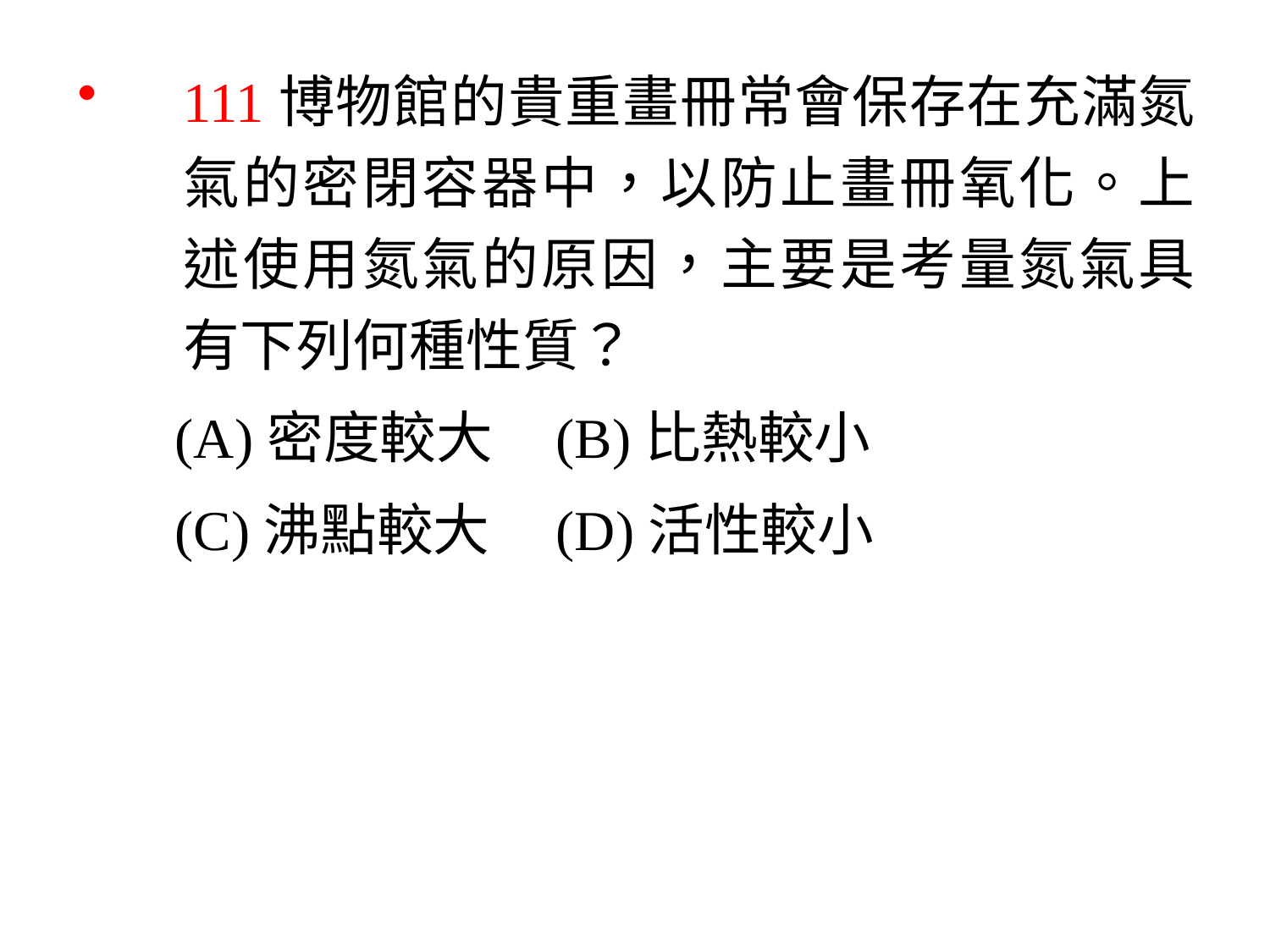

111博物館的貴重畫冊常會保存在充滿氮氣的密閉容器中，以防止畫冊氧化。上述使用氮氣的原因，主要是考量氮氣具有下列何種性質？
(A)密度較大	(B)比熱較小
(C)沸點較大	(D)活性較小